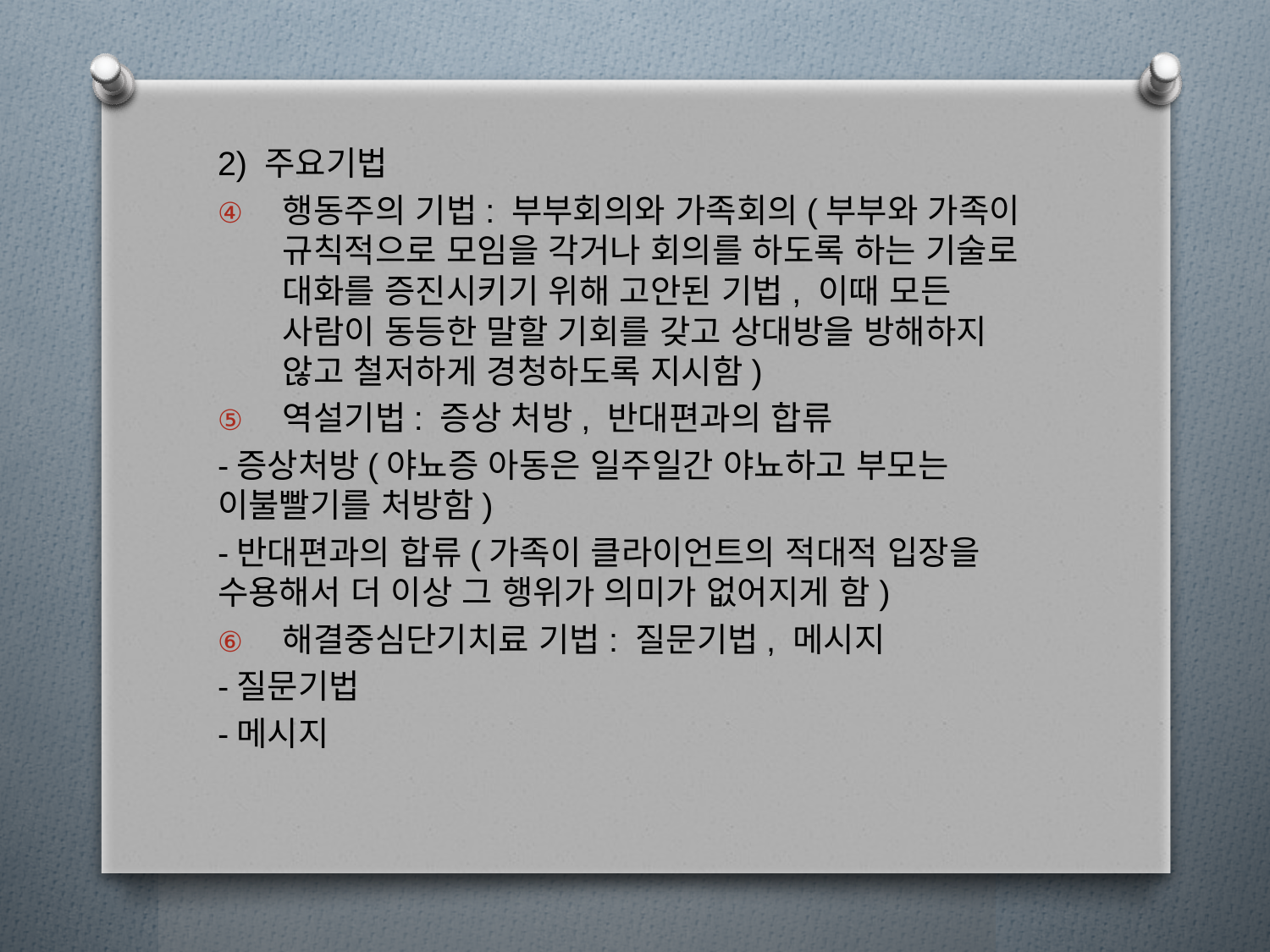

2) 주요기법
행동주의 기법: 부부회의와 가족회의(부부와 가족이 규칙적으로 모임을 각거나 회의를 하도록 하는 기술로 대화를 증진시키기 위해 고안된 기법, 이때 모든 사람이 동등한 말할 기회를 갖고 상대방을 방해하지 않고 철저하게 경청하도록 지시함)
역설기법: 증상 처방, 반대편과의 합류
-증상처방(야뇨증 아동은 일주일간 야뇨하고 부모는 이불빨기를 처방함)
-반대편과의 합류(가족이 클라이언트의 적대적 입장을 수용해서 더 이상 그 행위가 의미가 없어지게 함)
해결중심단기치료 기법: 질문기법, 메시지
-질문기법
-메시지